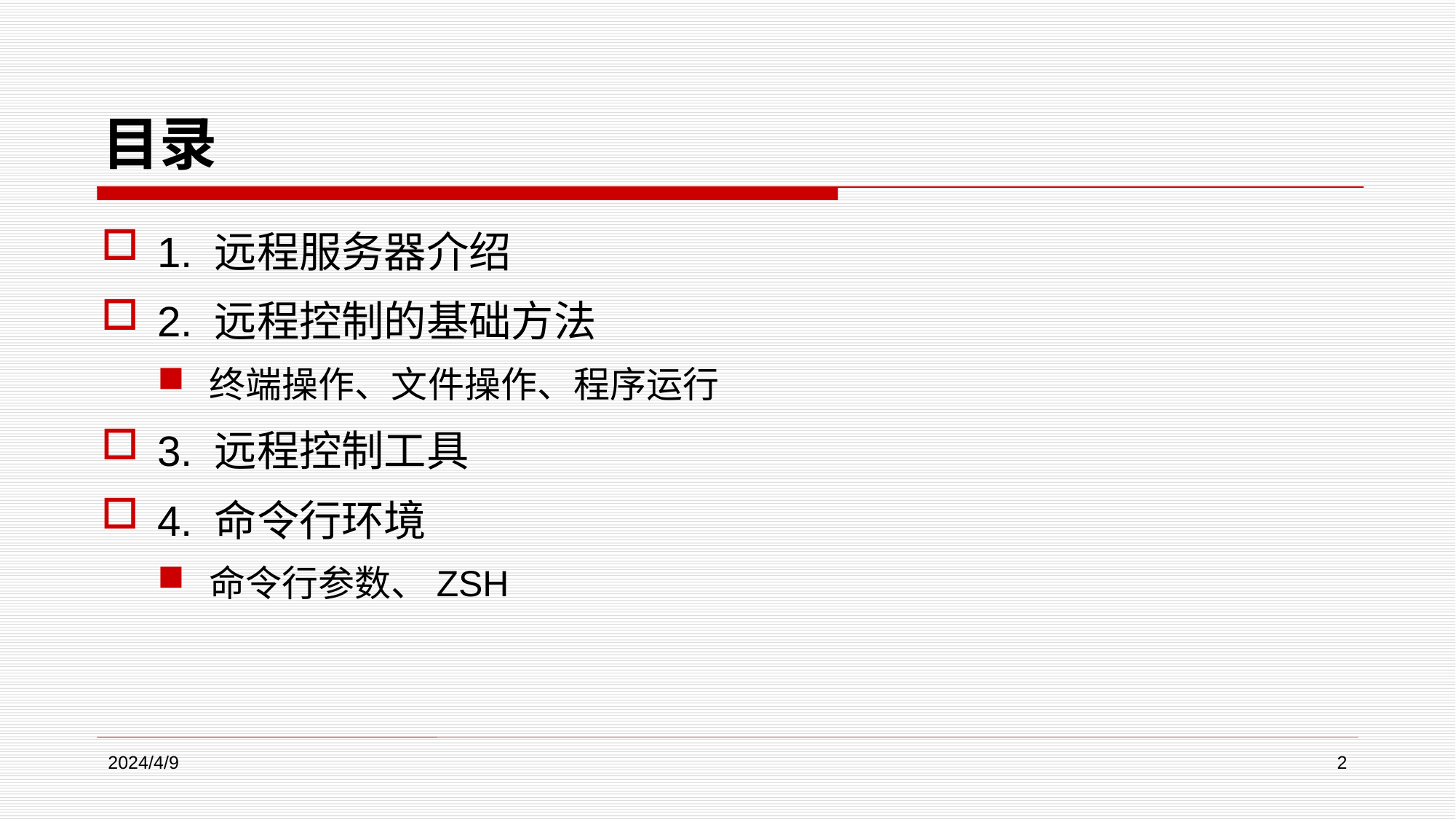

# 目录
1. 远程服务器介绍
2. 远程控制的基础方法
终端操作、文件操作、程序运行
3. 远程控制工具
4. 命令行环境
命令行参数、ZSH
2024/4/9
2